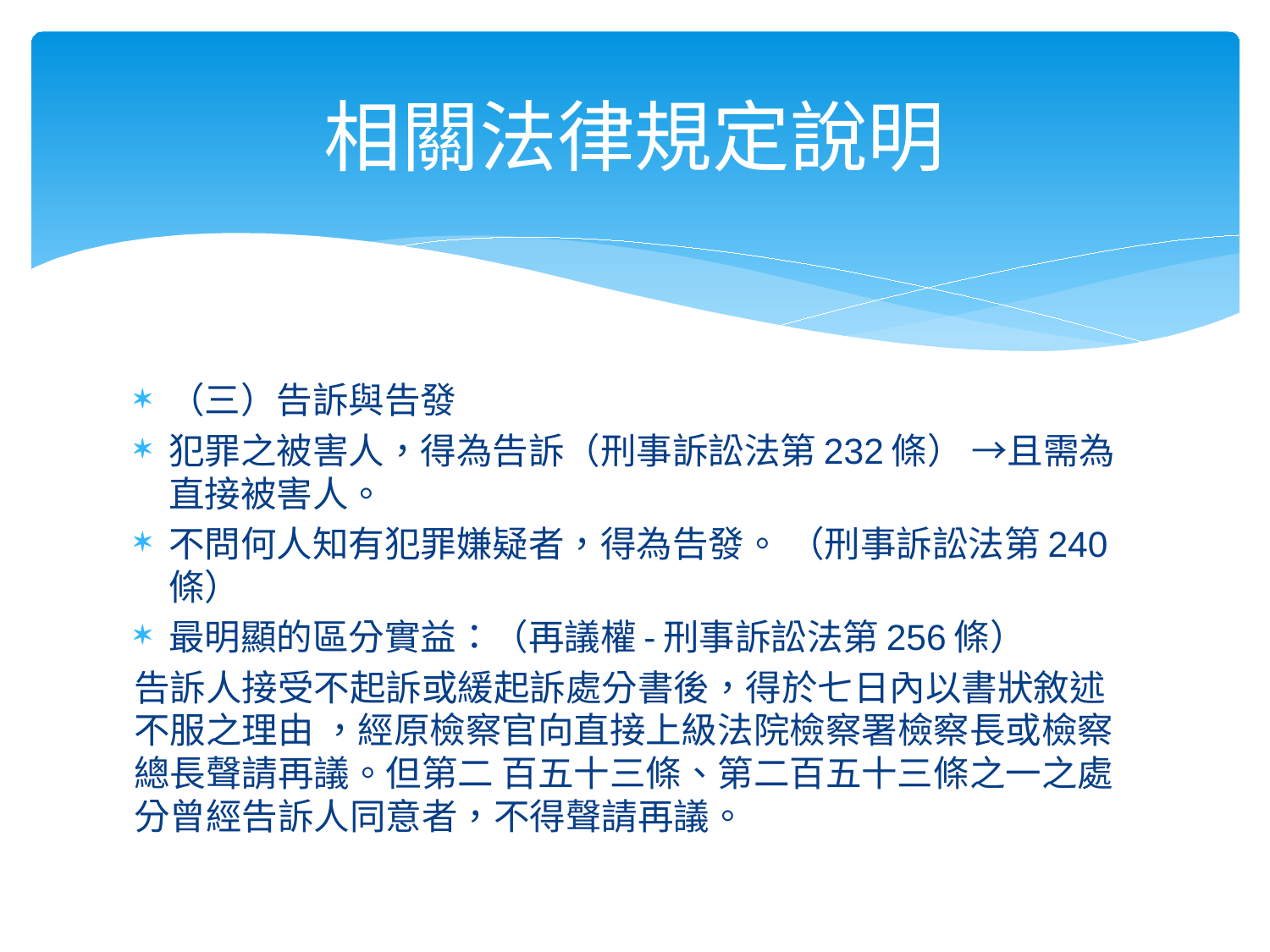

# 相關法律規定說明
（三）告訴與告發
犯罪之被害人，得為告訴（刑事訴訟法第232條） →且需為直接被害人。
不問何人知有犯罪嫌疑者，得為告發。 （刑事訴訟法第240條）
最明顯的區分實益：（再議權-刑事訴訟法第256條）
告訴人接受不起訴或緩起訴處分書後，得於七日內以書狀敘述不服之理由 ，經原檢察官向直接上級法院檢察署檢察長或檢察總長聲請再議。但第二 百五十三條、第二百五十三條之一之處分曾經告訴人同意者，不得聲請再議。